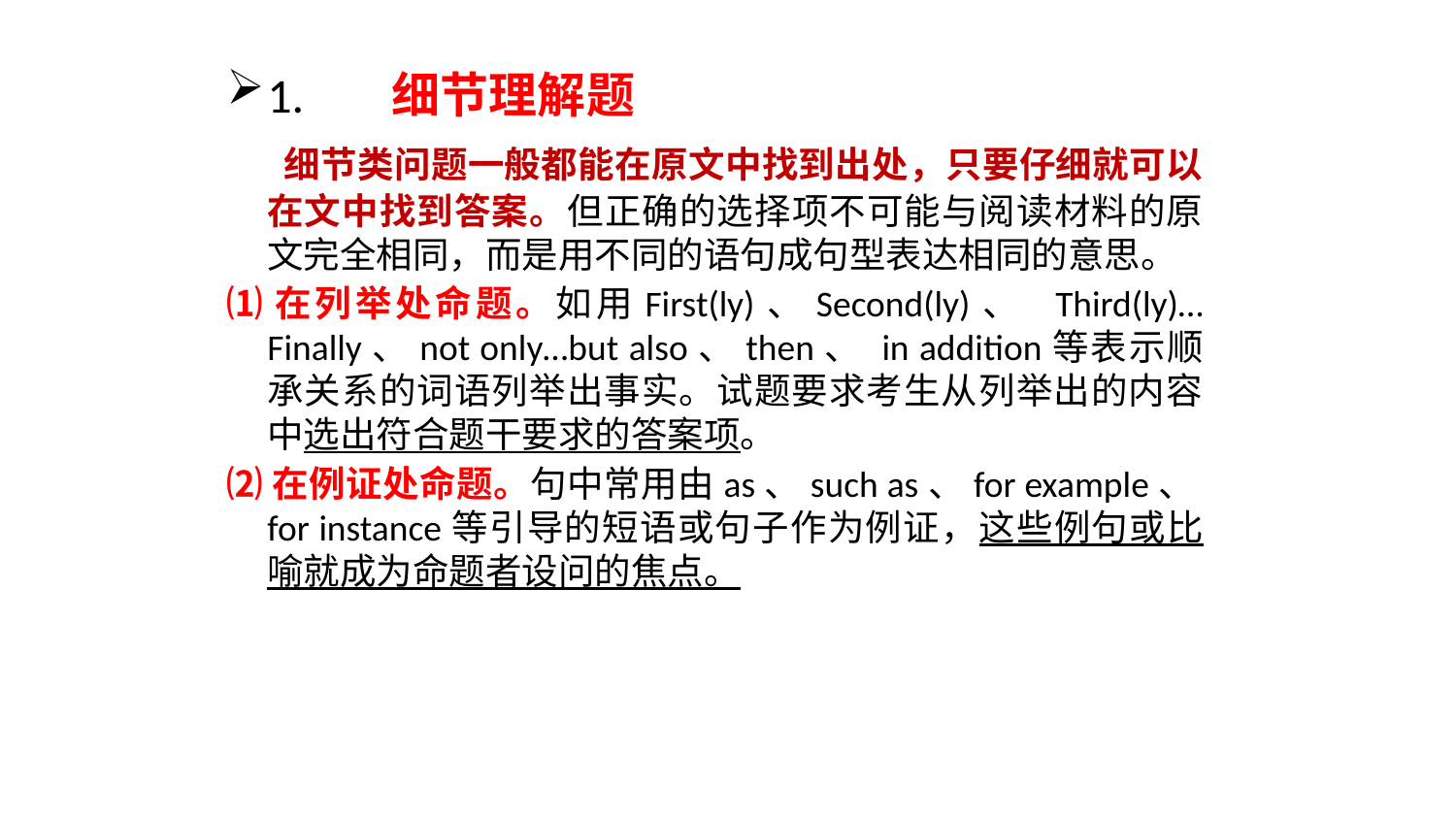

1.       细节理解题
    细节类问题一般都能在原文中找到出处，只要仔细就可以在文中找到答案。但正确的选择项不可能与阅读材料的原文完全相同，而是用不同的语句成句型表达相同的意思。
⑴在列举处命题。如用First(ly)、Second(ly)、  Third(ly)…Finally、not only…but also、then、 in addition等表示顺承关系的词语列举出事实。试题要求考生从列举出的内容中选出符合题干要求的答案项。
⑵在例证处命题。句中常用由as、such as、for example、for instance等引导的短语或句子作为例证，这些例句或比喻就成为命题者设问的焦点。